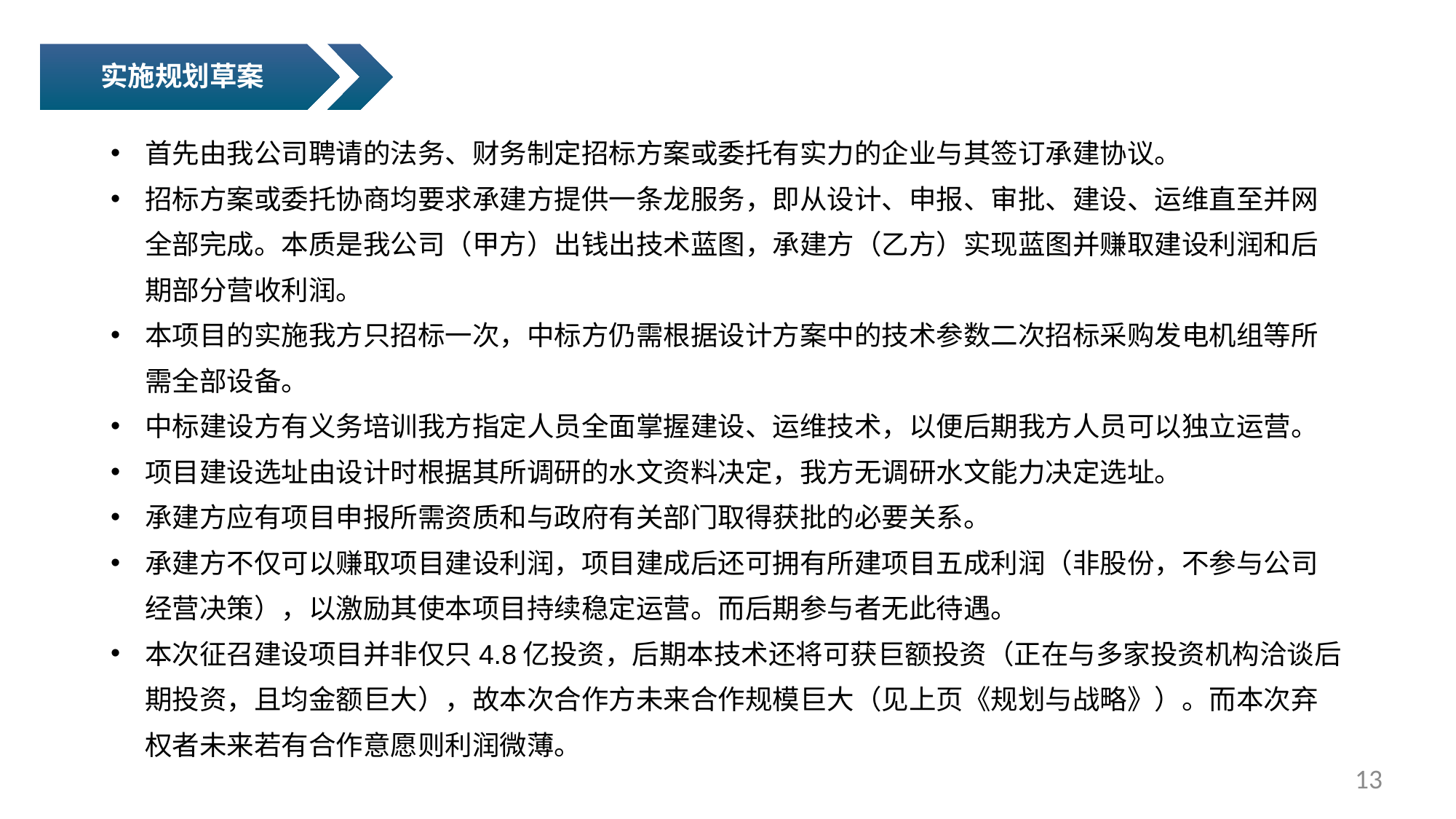

实施规划草案
首先由我公司聘请的法务、财务制定招标方案或委托有实力的企业与其签订承建协议。
招标方案或委托协商均要求承建方提供一条龙服务，即从设计、申报、审批、建设、运维直至并网全部完成。本质是我公司（甲方）出钱出技术蓝图，承建方（乙方）实现蓝图并赚取建设利润和后期部分营收利润。
本项目的实施我方只招标一次，中标方仍需根据设计方案中的技术参数二次招标采购发电机组等所需全部设备。
中标建设方有义务培训我方指定人员全面掌握建设、运维技术，以便后期我方人员可以独立运营。
项目建设选址由设计时根据其所调研的水文资料决定，我方无调研水文能力决定选址。
承建方应有项目申报所需资质和与政府有关部门取得获批的必要关系。
承建方不仅可以赚取项目建设利润，项目建成后还可拥有所建项目五成利润（非股份，不参与公司经营决策），以激励其使本项目持续稳定运营。而后期参与者无此待遇。
本次征召建设项目并非仅只4.8亿投资，后期本技术还将可获巨额投资（正在与多家投资机构洽谈后期投资，且均金额巨大），故本次合作方未来合作规模巨大（见上页《规划与战略》）。而本次弃权者未来若有合作意愿则利润微薄。
13